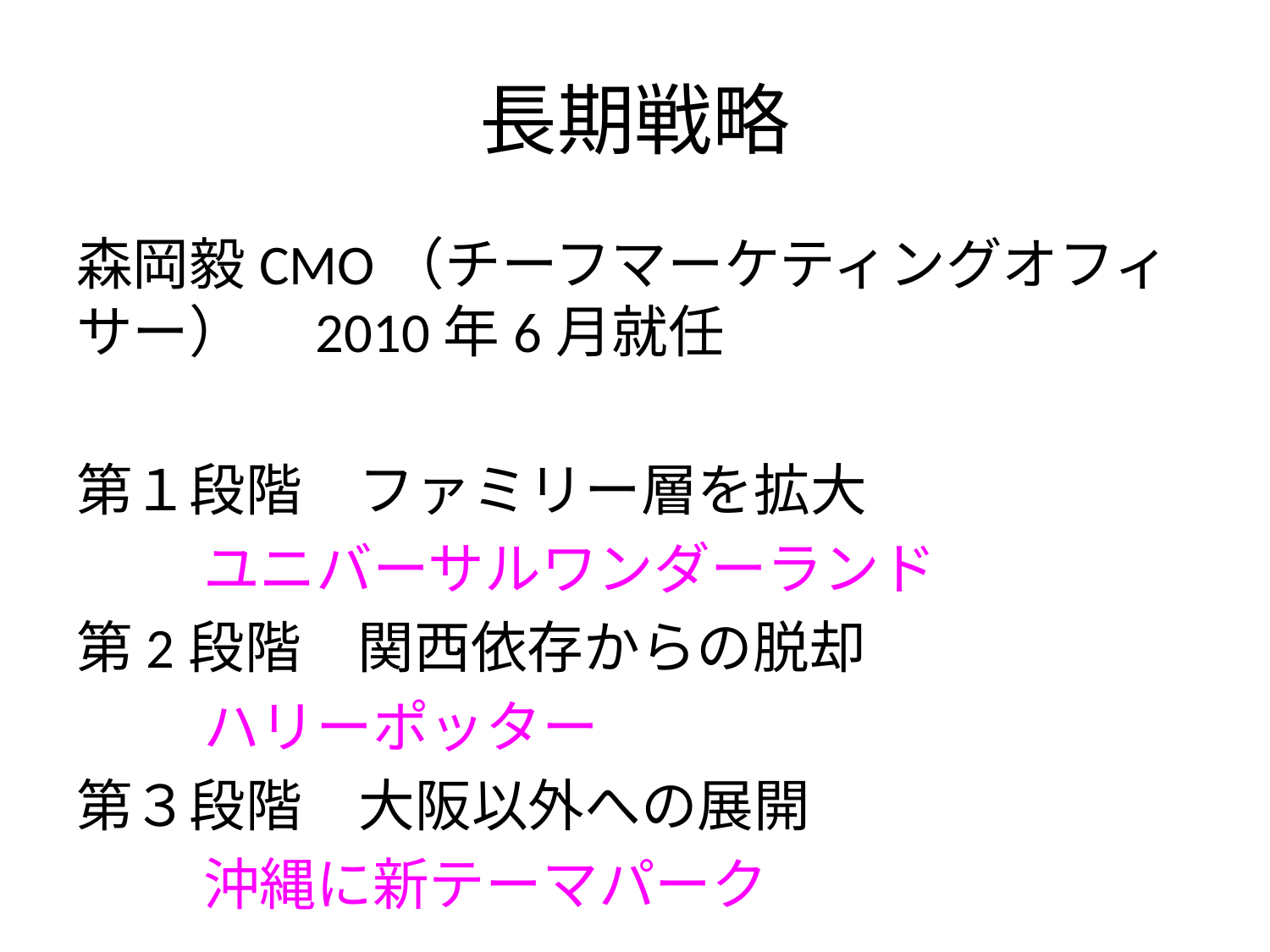

# 長期戦略
森岡毅CMO（チーフマーケティングオフィサー）　2010年6月就任

第１段階　ファミリー層を拡大
	ユニバーサルワンダーランド
第2段階　関西依存からの脱却
	ハリーポッター
第３段階　大阪以外への展開
	沖縄に新テーマパーク